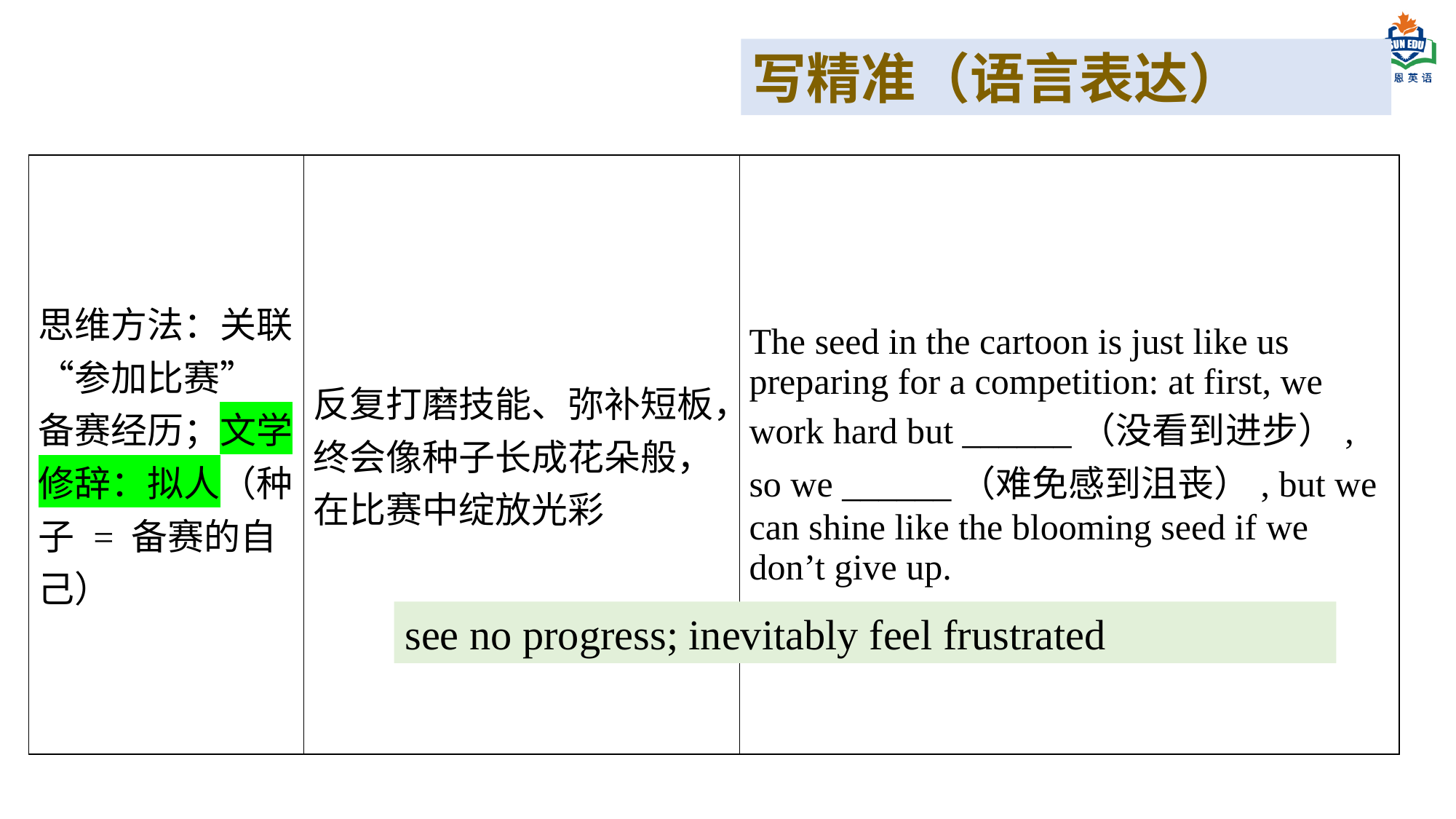

写精准（语言表达）
| 思维方法：关联 “参加比赛” 备赛经历；文学修辞：拟人（种子 = 备赛的自己） | 反复打磨技能、弥补短板，终会像种子长成花朵般，在比赛中绽放光彩 | The seed in the cartoon is just like us preparing for a competition: at first, we work hard but \_\_\_\_\_\_（没看到进步）, so we \_\_\_\_\_\_（难免感到沮丧）, but we can shine like the blooming seed if we don’t give up. |
| --- | --- | --- |
see no progress; inevitably feel frustrated